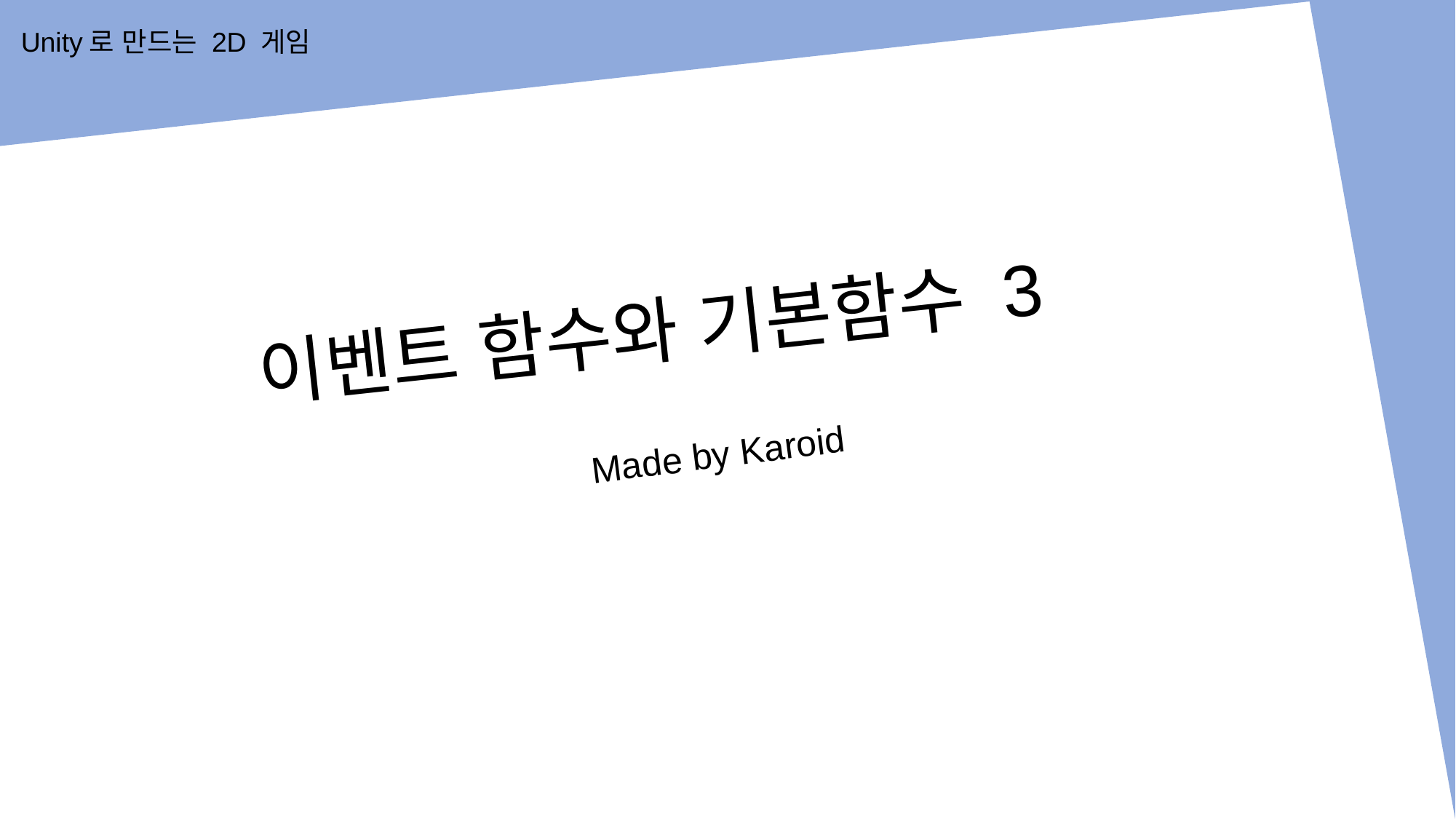

Unity로 만드는 2D 게임
# 이벤트 함수와 기본함수 3

Made by Karoid